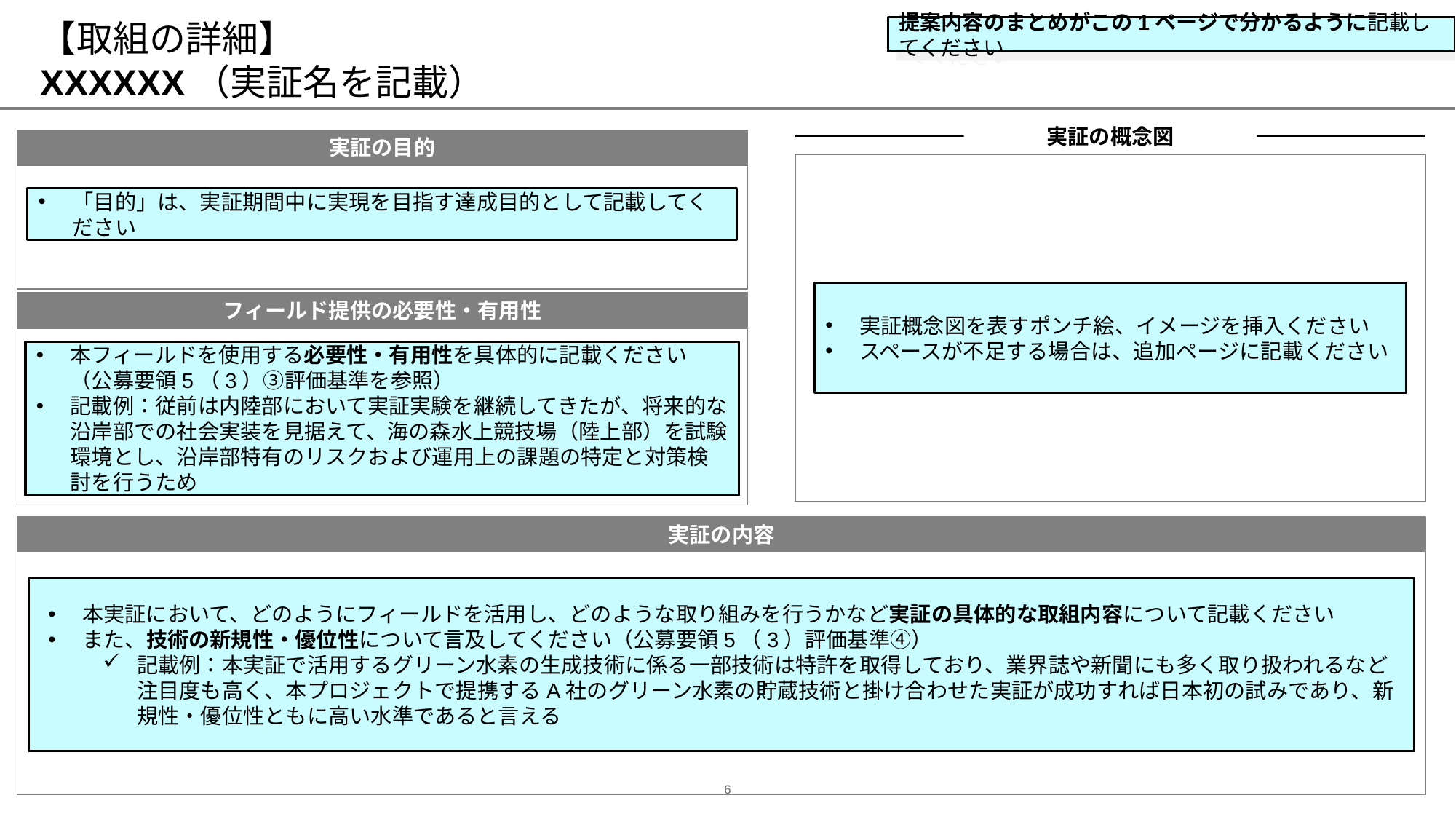

# 【取組の詳細】 XXXXXX（実証名を記載）
提案内容のまとめがこの1ページで分かるように記載してください
実証の概念図
実証の目的

「目的」は、実証期間中に実現を目指す達成目的として記載してください
実証概念図を表すポンチ絵、イメージを挿入ください
スペースが不足する場合は、追加ページに記載ください
フィールド提供の必要性・有用性

本フィールドを使用する必要性・有用性を具体的に記載ください（公募要領5（3）③評価基準を参照）
記載例：従前は内陸部において実証実験を継続してきたが、将来的な沿岸部での社会実装を見据えて、海の森水上競技場（陸上部）を試験環境とし、沿岸部特有のリスクおよび運用上の課題の特定と対策検討を行うため
実証の内容

本実証において、どのようにフィールドを活用し、どのような取り組みを行うかなど実証の具体的な取組内容について記載ください
また、技術の新規性・優位性について言及してください（公募要領5（3）評価基準④）
記載例：本実証で活用するグリーン水素の生成技術に係る一部技術は特許を取得しており、業界誌や新聞にも多く取り扱われるなど注目度も高く、本プロジェクトで提携するA社のグリーン水素の貯蔵技術と掛け合わせた実証が成功すれば日本初の試みであり、新規性・優位性ともに高い水準であると言える